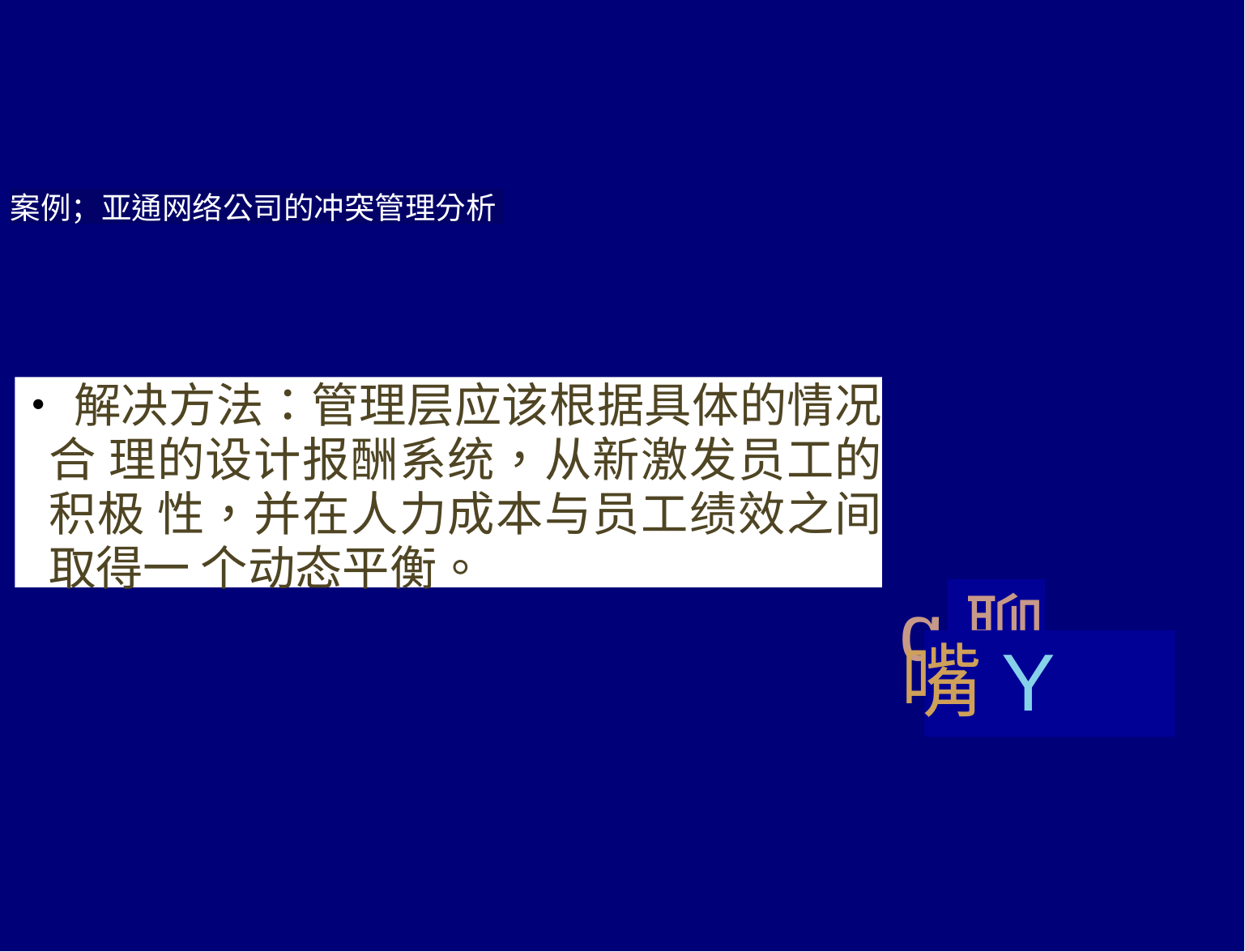

案例；亚通网络公司的冲突管理分析
•解决方法：管理层应该根据具体的情况合 理的设计报酬系统，从新激发员工的积极 性，并在人力成本与员工绩效之间取得一 个动态平衡。
q聊
嘴Y